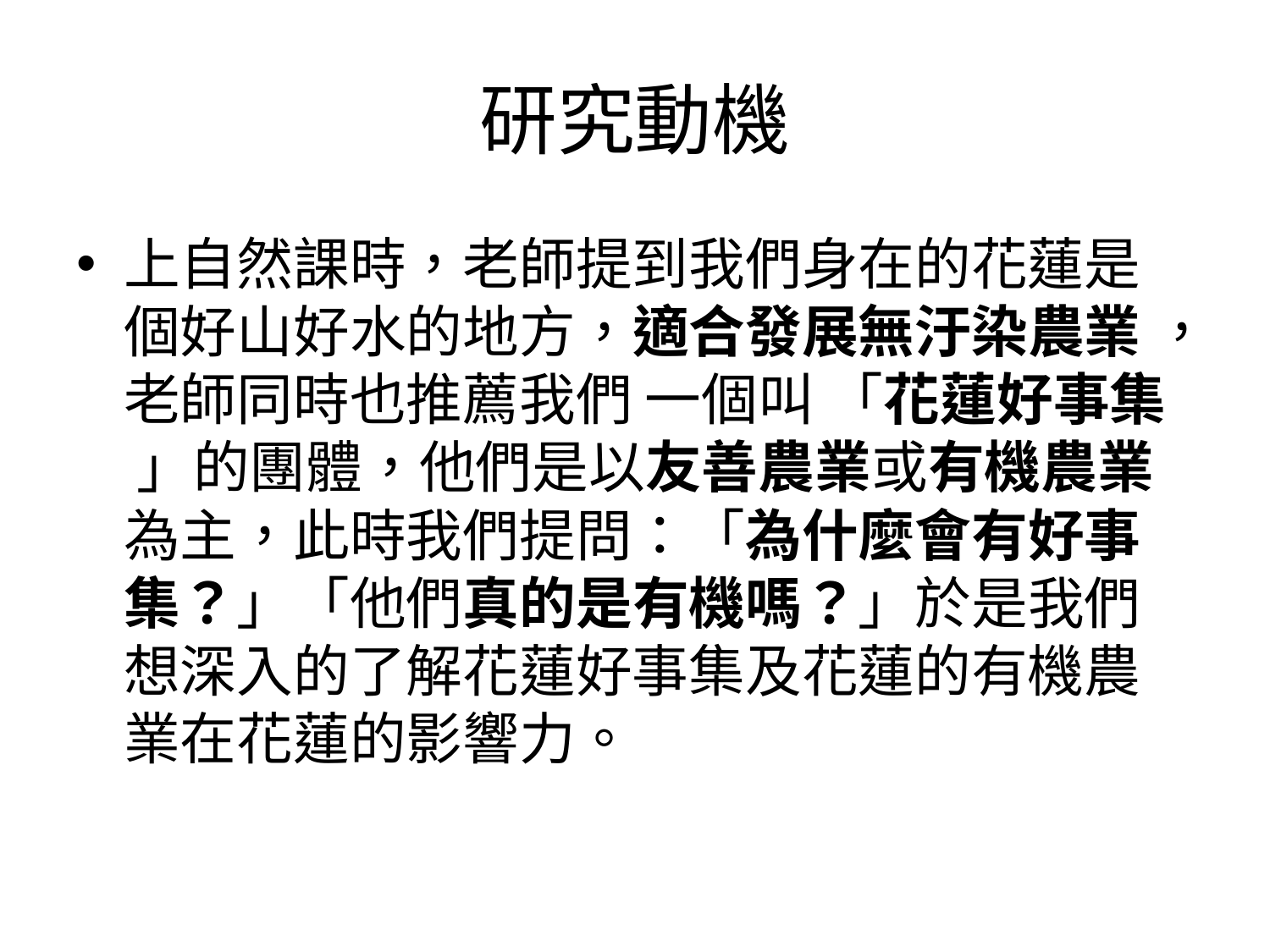

# 研究動機
上自然課時，老師提到我們身在的花蓮是個好山好水的地方，適合發展無汙染農業 ，老師同時也推薦我們 一個叫 「花蓮好事集 」的團體，他們是以友善農業或有機農業為主，此時我們提問：「為什麼會有好事集？」「他們真的是有機嗎？」於是我們想深入的了解花蓮好事集及花蓮的有機農業在花蓮的影響力。